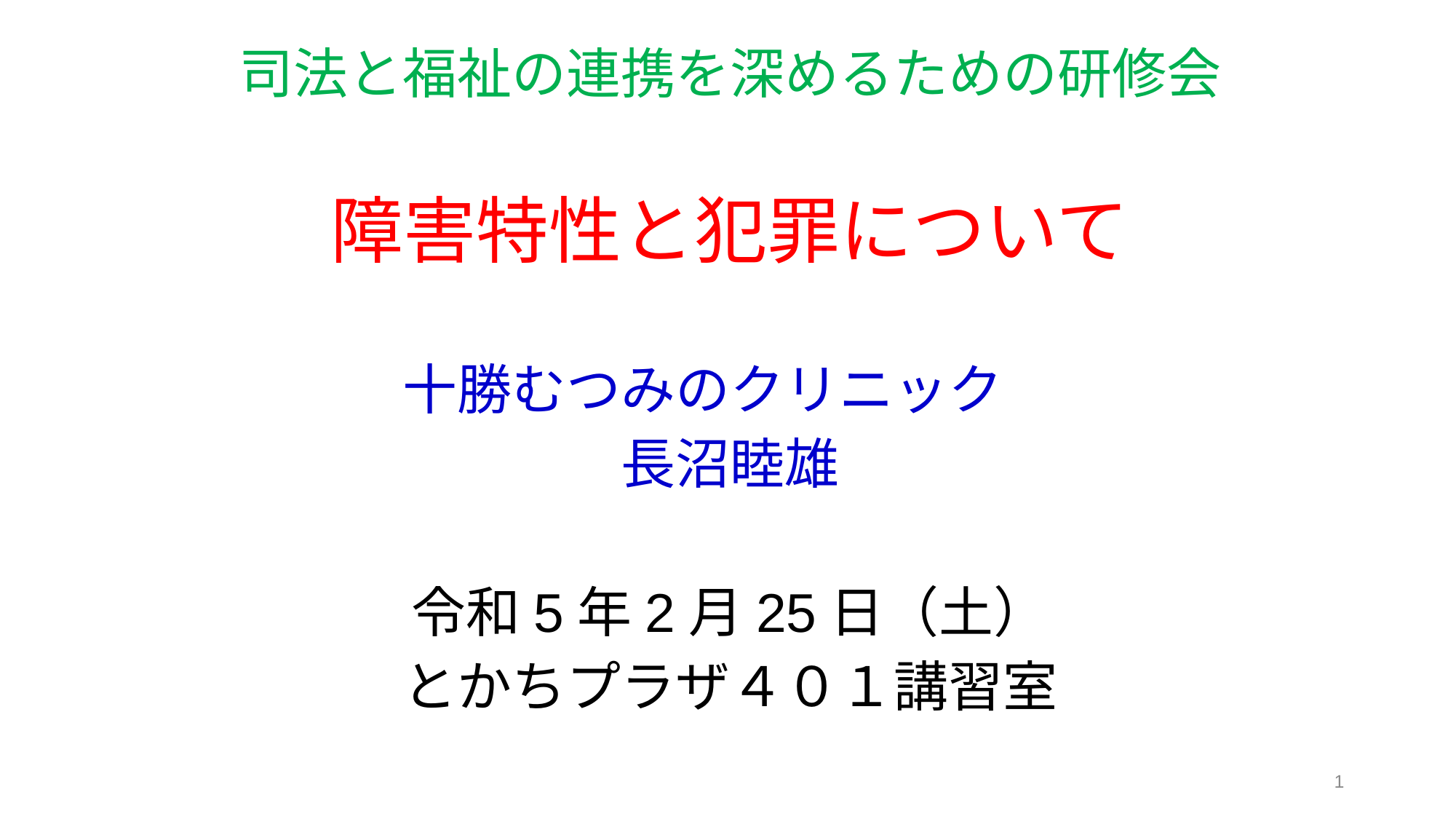

司法と福祉の連携を深めるための研修会

障害特性と犯罪について

十勝むつみのクリニック
長沼睦雄

令和5年2月25日（土）
とかちプラザ４０１講習室

1